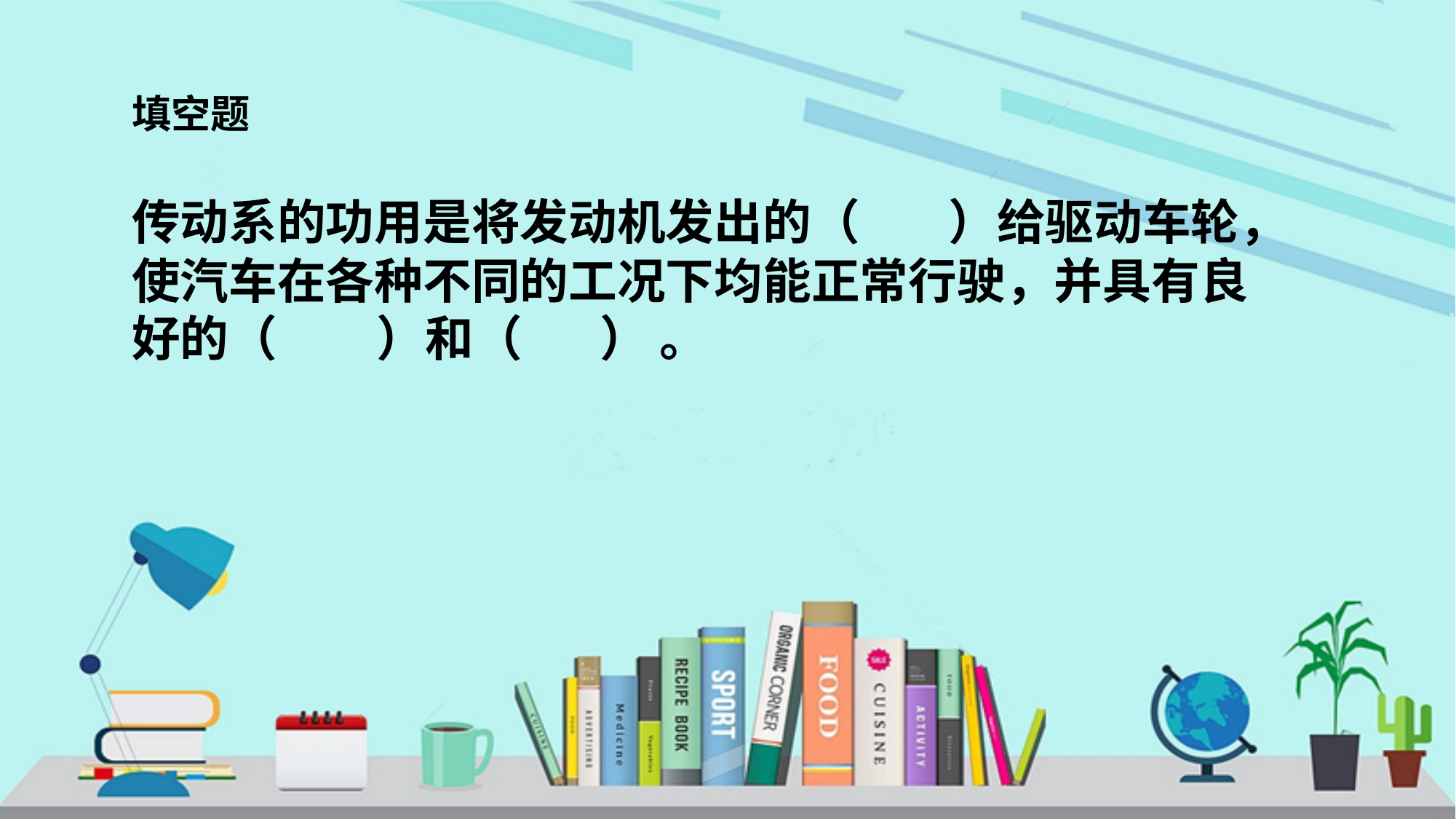

填空题
传动系的功用是将发动机发出的（        ）给驱动车轮，使汽车在各种不同的工况下均能正常行驶，并具有良好的（         ）和（       ） 。